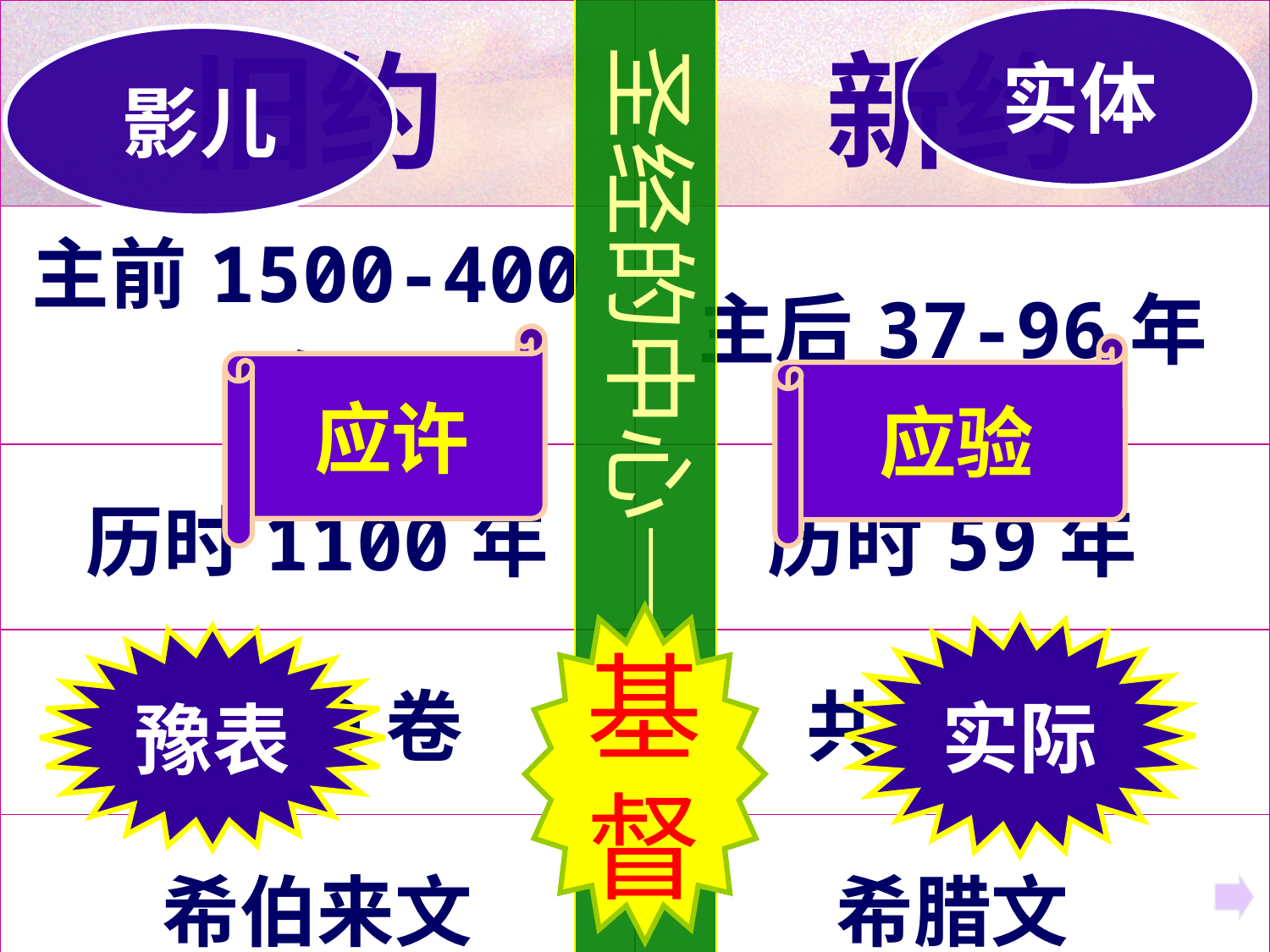

| 旧约 | 新约 |
| --- | --- |
| 主前1500-400年 | 主后37-96年 |
| 历时1100年 | 历时59年 |
| 共39卷 | 共27卷 |
| 希伯来文 | 希腊文 |
圣经的中心——基督
实体
影儿
应许
应验
基
督
实际
豫表